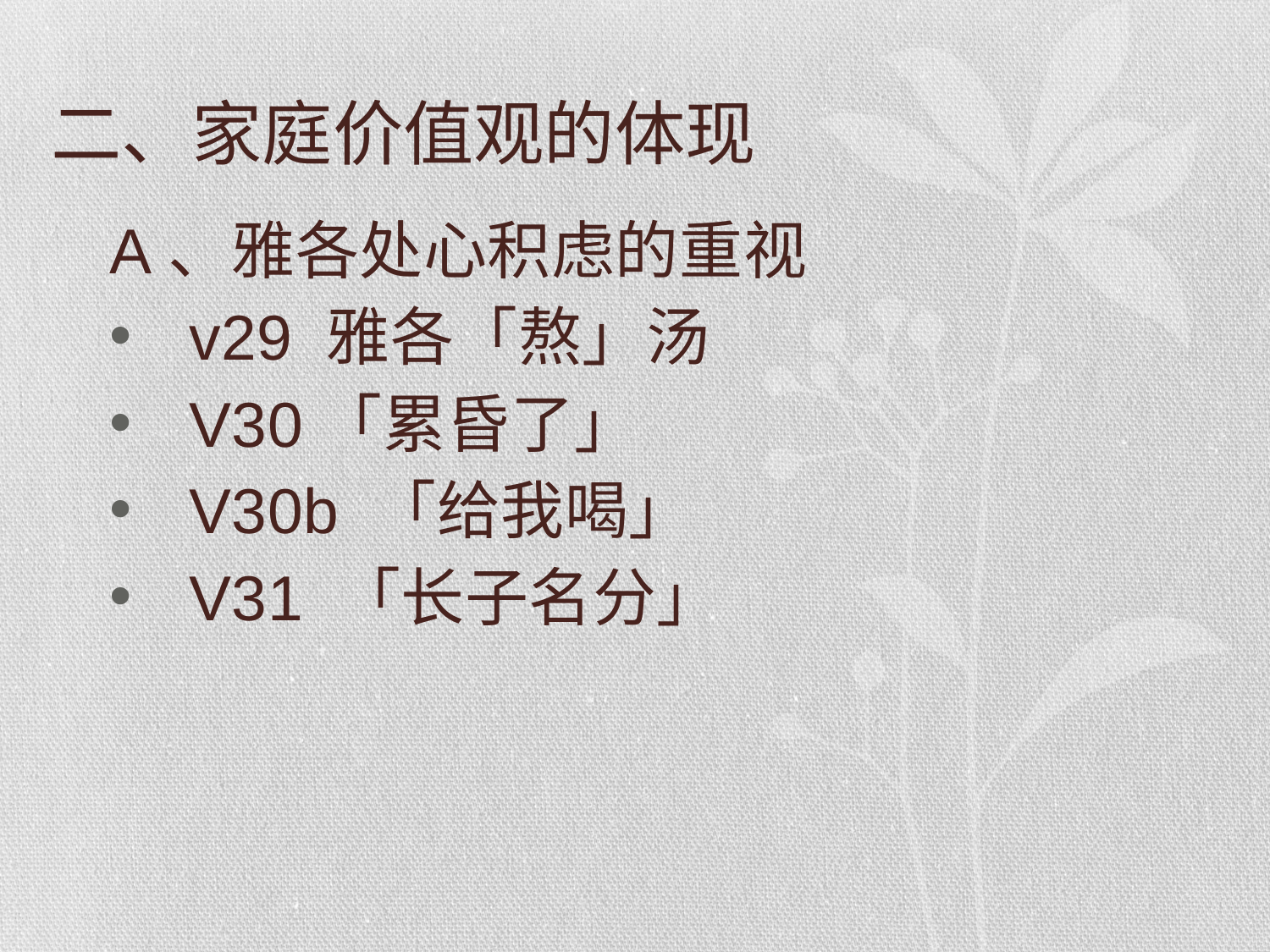

# 二、家庭价值观的体现
A、雅各处心积虑的重视
v29 雅各「熬」汤
V30「累昏了」
V30b 「给我喝」
V31 「长子名分」